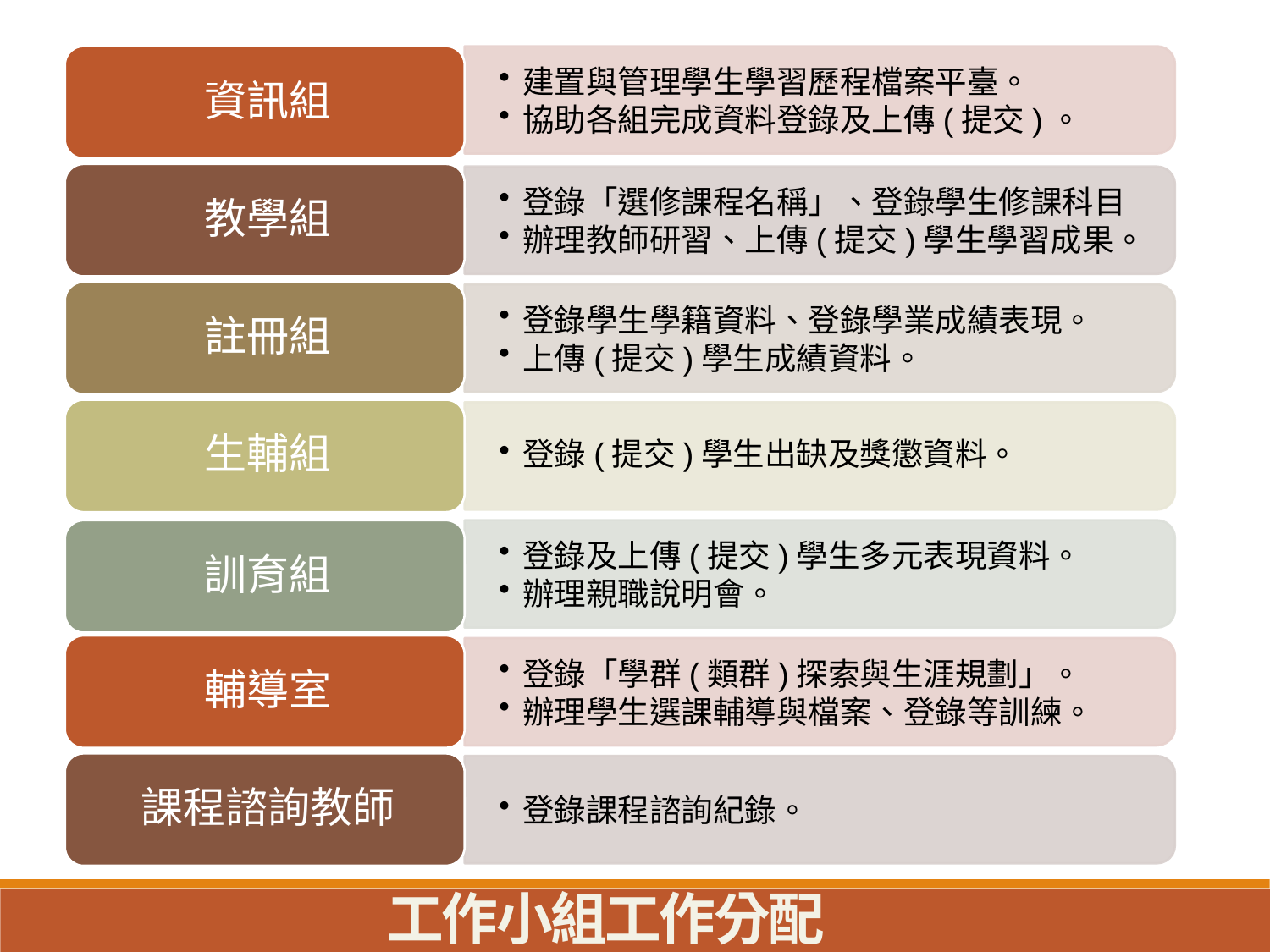

建置與管理學生學習歷程檔案平臺。
協助各組完成資料登錄及上傳(提交)。
資訊組
登錄「選修課程名稱」、登錄學生修課科目
辦理教師研習、上傳(提交)學生學習成果。
教學組
登錄學生學籍資料、登錄學業成績表現。
上傳(提交)學生成績資料。
註冊組
登錄(提交)學生出缺及獎懲資料。
生輔組
登錄及上傳(提交)學生多元表現資料。
辦理親職說明會。
訓育組
登錄「學群(類群)探索與生涯規劃」。
辦理學生選課輔導與檔案、登錄等訓練。
輔導室
登錄課程諮詢紀錄。
課程諮詢教師
工作小組工作分配